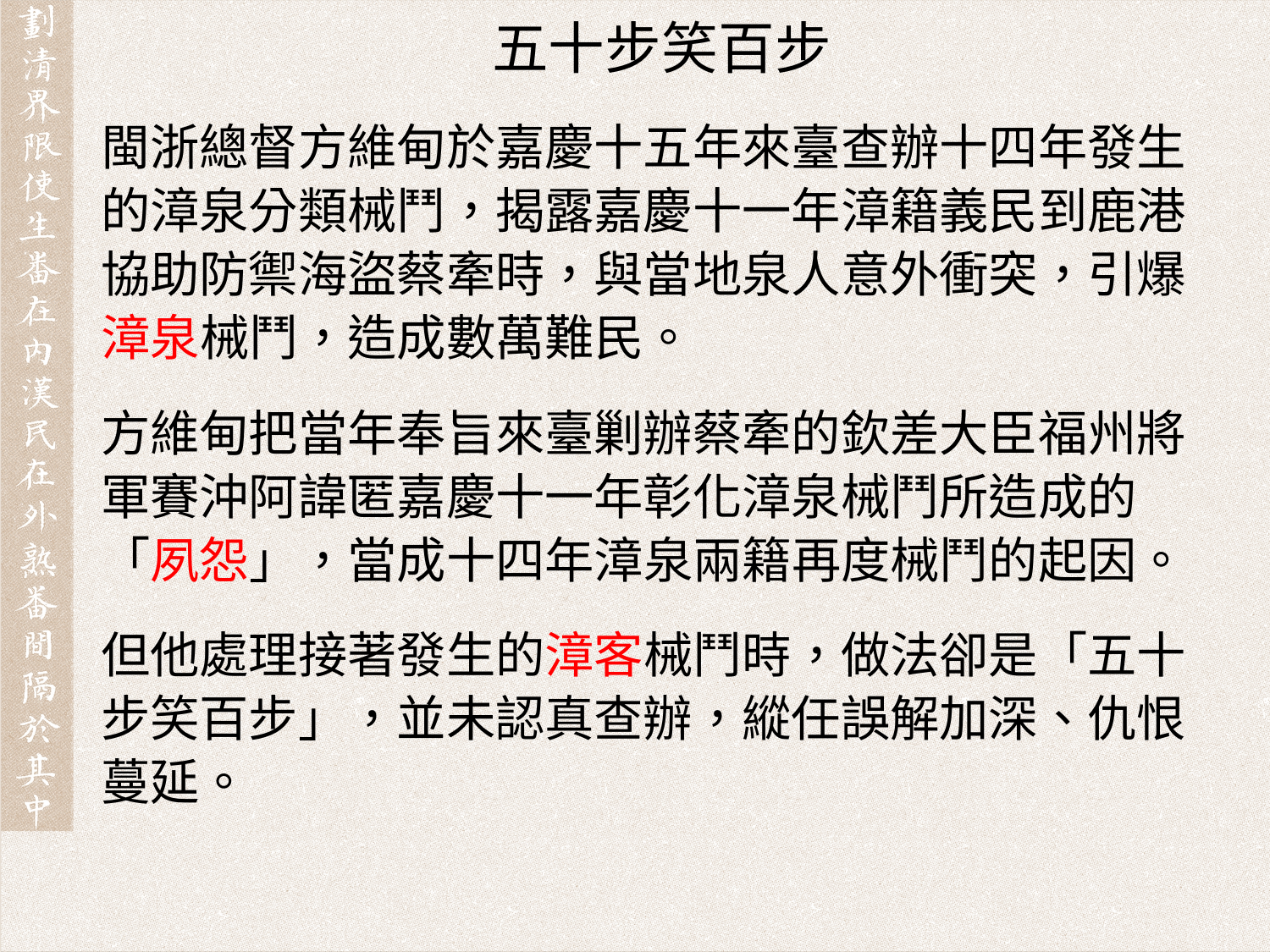

五十步笑百步
閩浙總督方維甸於嘉慶十五年來臺查辦十四年發生的漳泉分類械鬥，揭露嘉慶十一年漳籍義民到鹿港協助防禦海盜蔡牽時，與當地泉人意外衝突，引爆漳泉械鬥，造成數萬難民。
方維甸把當年奉旨來臺剿辦蔡牽的欽差大臣福州將軍賽沖阿諱匿嘉慶十一年彰化漳泉械鬥所造成的「夙怨」，當成十四年漳泉兩籍再度械鬥的起因。
但他處理接著發生的漳客械鬥時，做法卻是「五十步笑百步」，並未認真查辦，縱任誤解加深、仇恨蔓延。